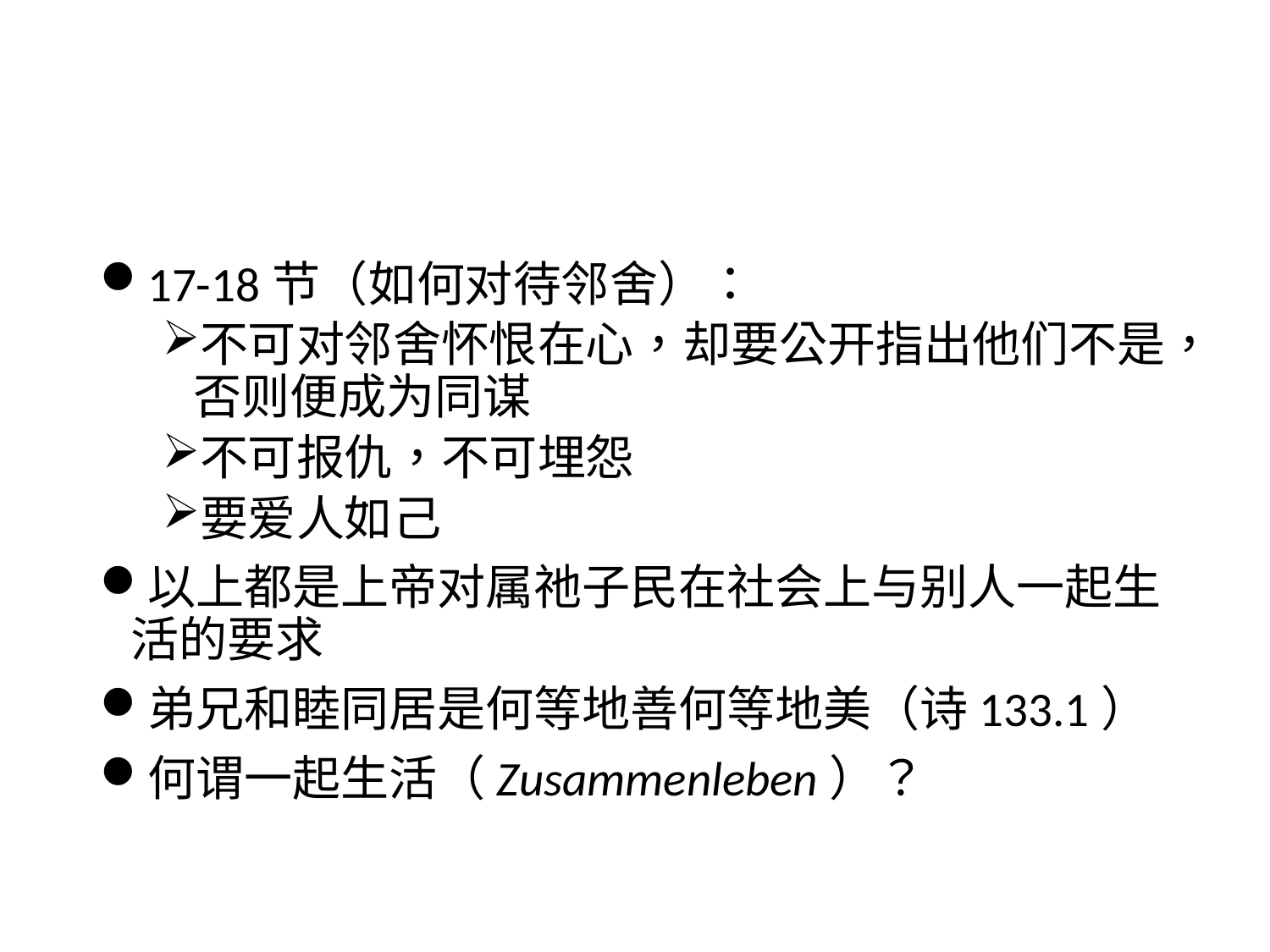

#
17-18节（如何对待邻舍）：
不可对邻舍怀恨在心，却要公开指出他们不是，否则便成为同谋
不可报仇，不可埋怨
要爱人如己
以上都是上帝对属祂子民在社会上与别人一起生活的要求
弟兄和睦同居是何等地善何等地美（诗133.1）
何谓一起生活（Zusammenleben）？